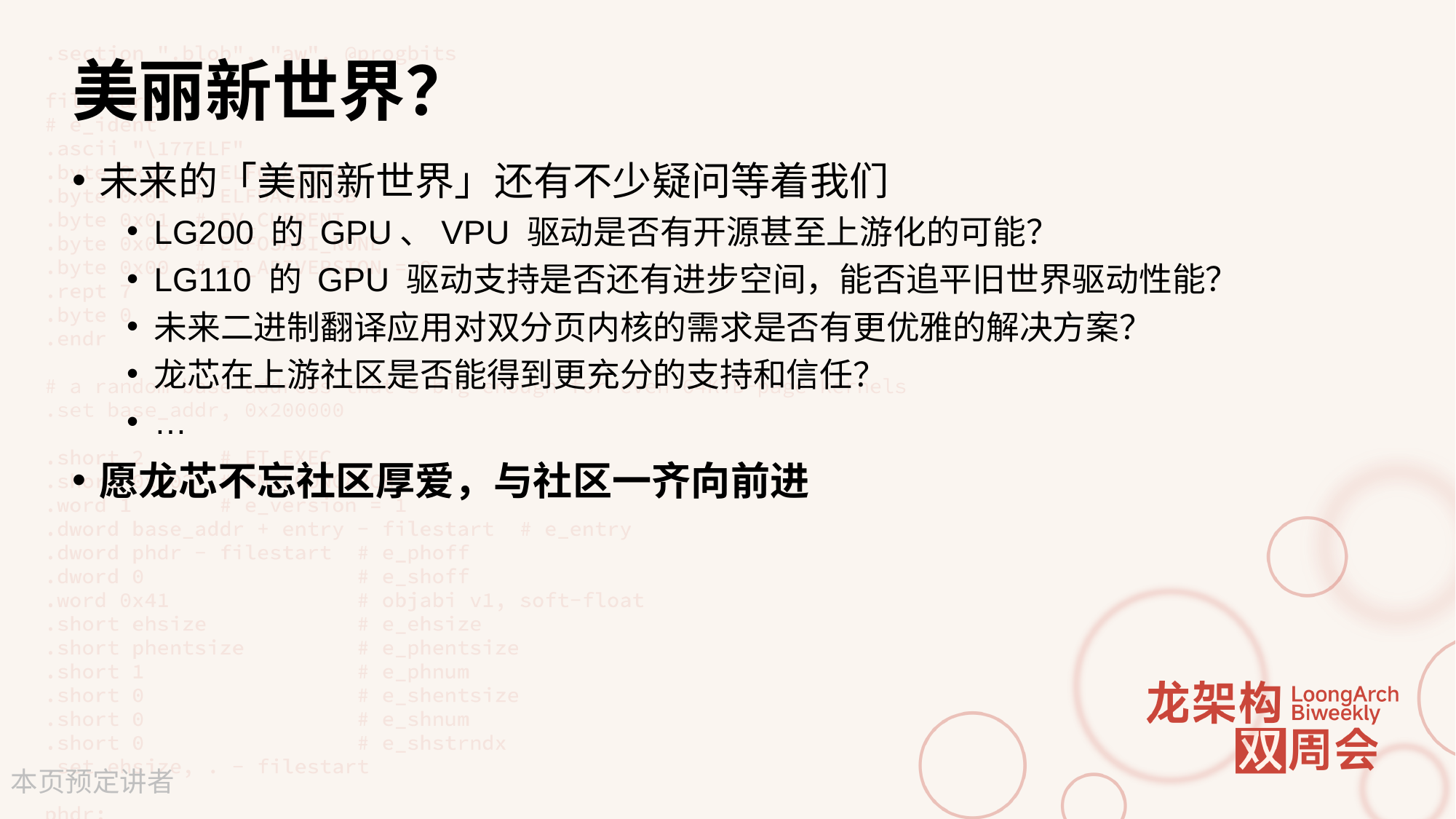

# 美丽新世界？
未来的「美丽新世界」还有不少疑问等着我们
LG200 的 GPU、VPU 驱动是否有开源甚至上游化的可能？
LG110 的 GPU 驱动支持是否还有进步空间，能否追平旧世界驱动性能？
未来二进制翻译应用对双分页内核的需求是否有更优雅的解决方案？
龙芯在上游社区是否能得到更充分的支持和信任？
…
愿龙芯不忘社区厚爱，与社区一齐向前进